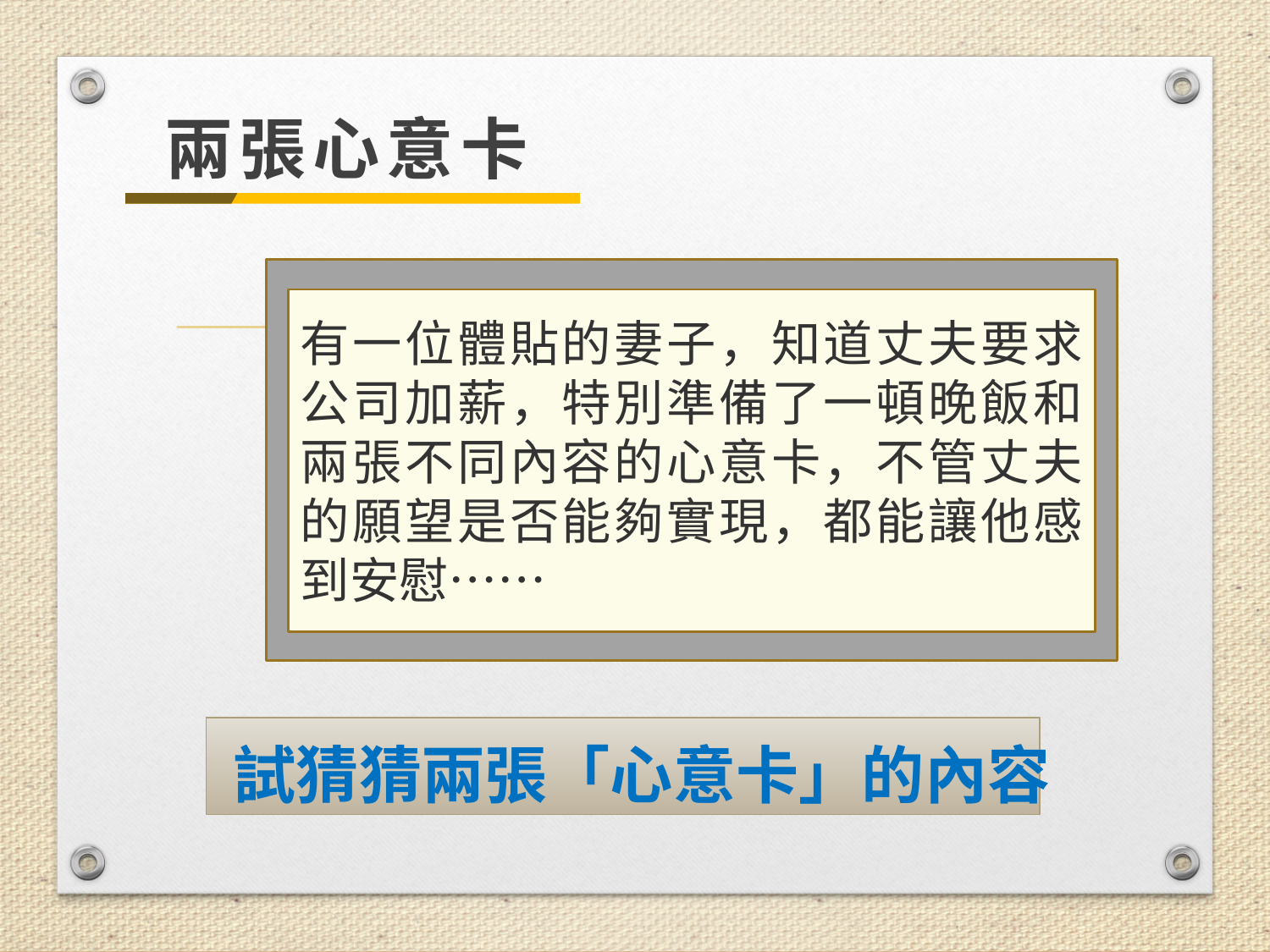

兩張心意卡

有一位體貼的妻子，知道丈夫要求公司加薪，特別準備了一頓晚飯和兩張不同內容的心意卡，不管丈夫的願望是否能夠實現，都能讓他感到安慰……

試猜猜兩張「心意卡」的內容